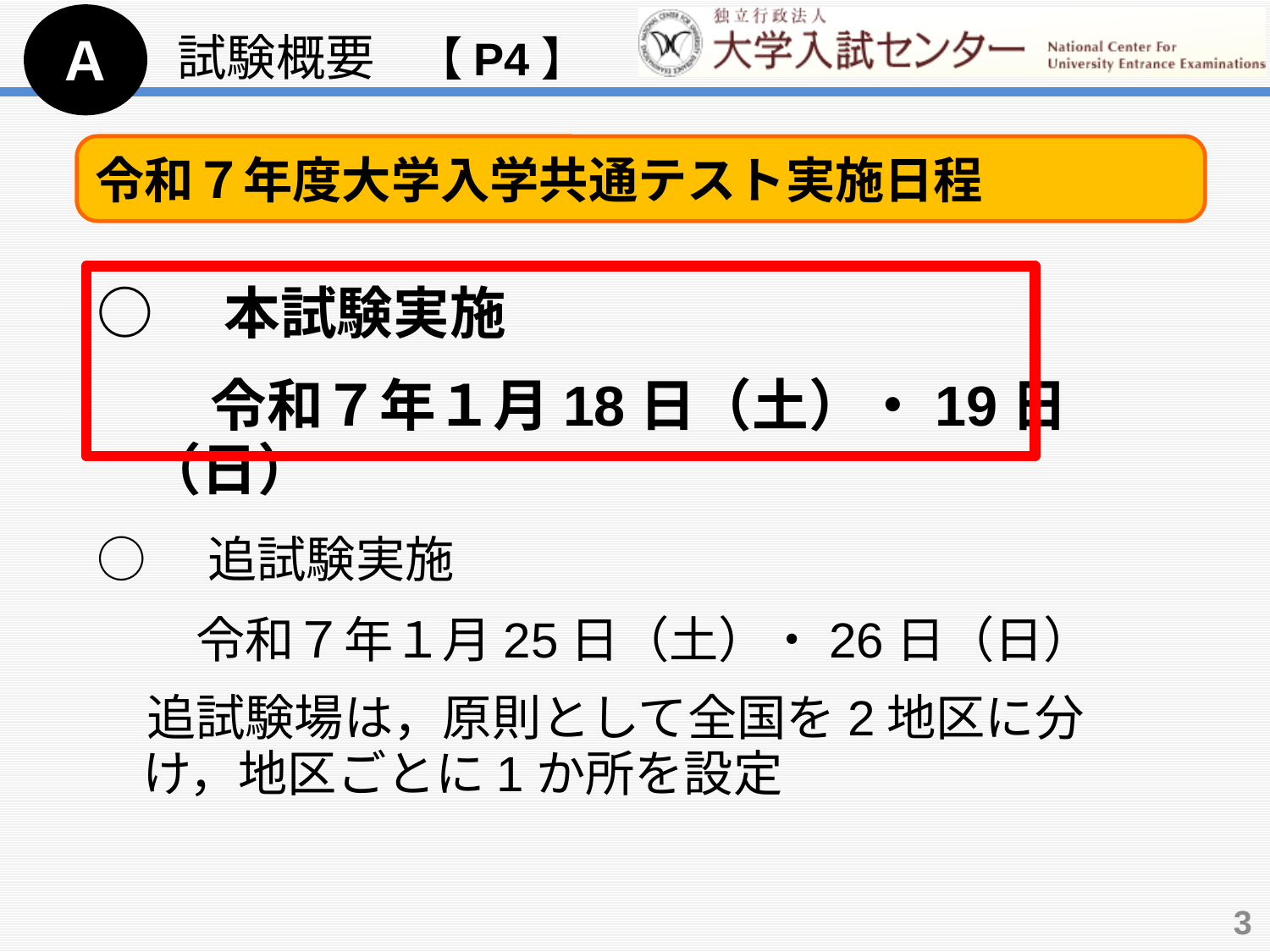

Ａ
試験概要　【P4】
令和７年度大学入学共通テスト実施日程

○　本試験実施
　　令和７年１月18日（土）・19日（日）
○　追試験実施
　　令和７年１月25日（土）・26日（日）
　追試験場は，原則として全国を2地区に分け，地区ごとに1か所を設定

3